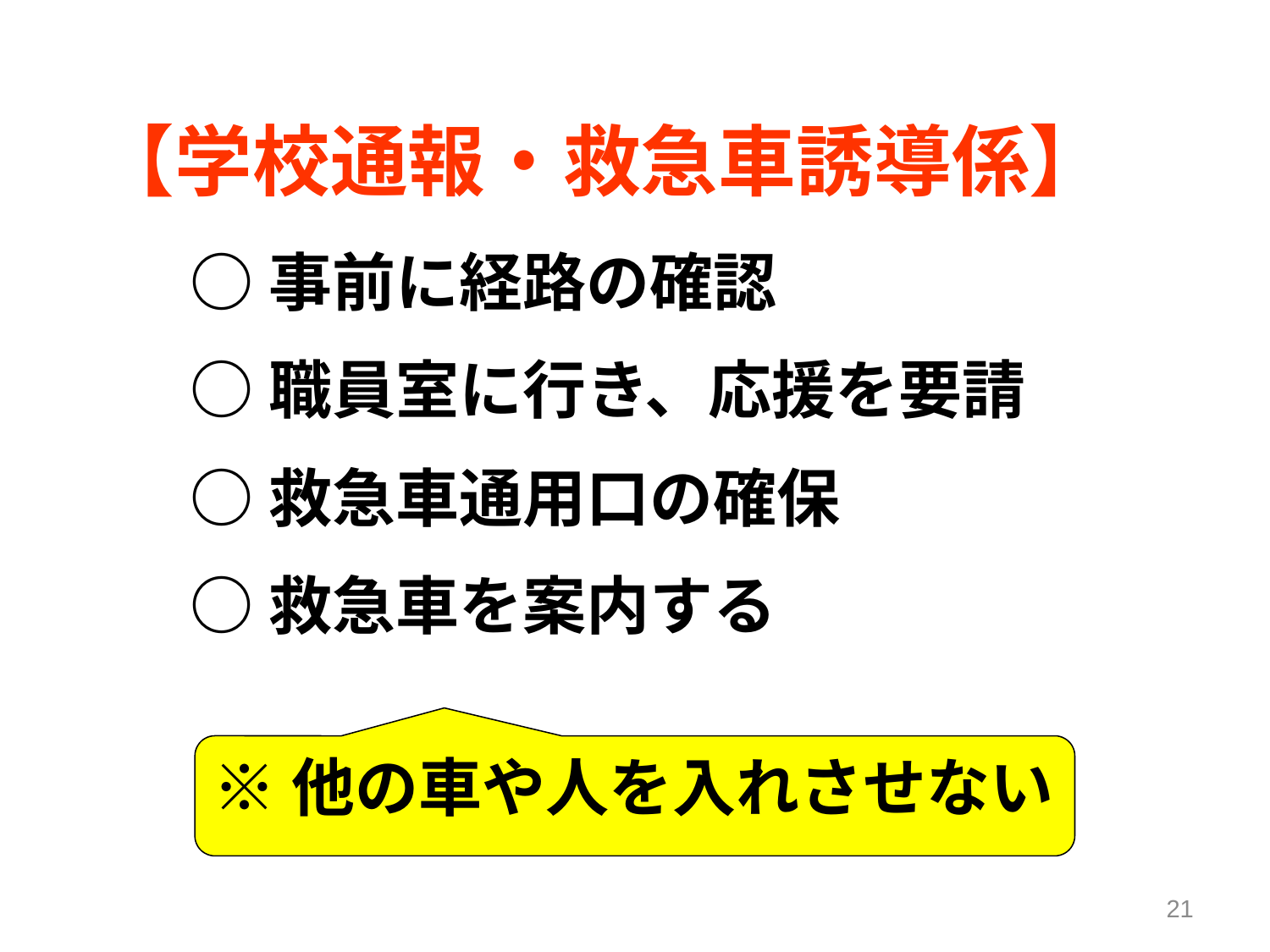

【学校通報・救急車誘導係】
○事前に経路の確認
○職員室に行き、応援を要請
○救急車通用口の確保
○救急車を案内する
※他の車や人を入れさせない
21